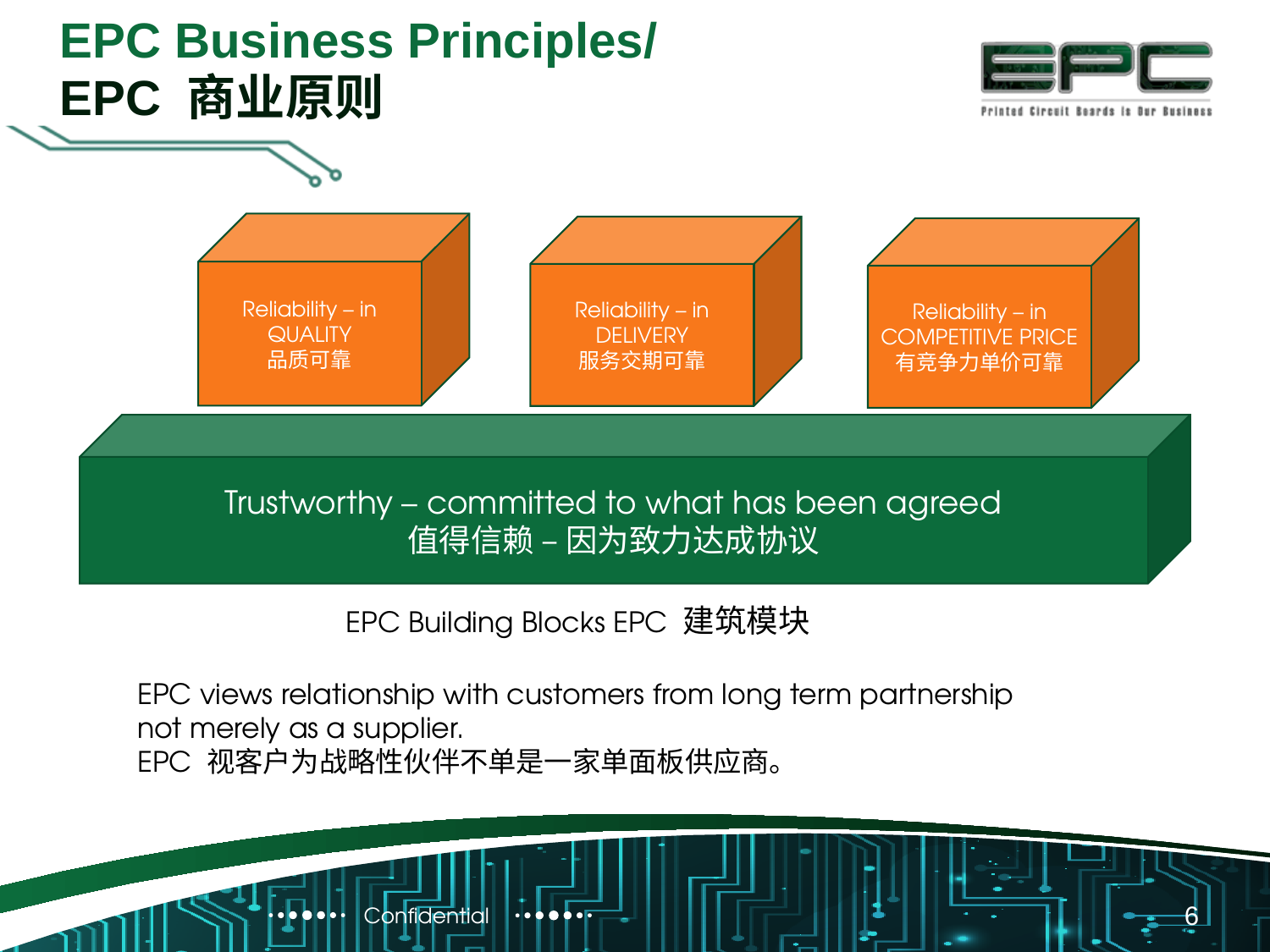

EPC Business Principles/
EPC 商业原则
Reliability – in QUALITY
品质可靠
Reliability – in DELIVERY
服务交期可靠
Reliability – in COMPETITIVE PRICE
有竞争力单价可靠
Trustworthy – committed to what has been agreed
值得信赖 – 因为致力达成协议
EPC Building Blocks EPC 建筑模块

EPC views relationship with customers from long term partnership
not merely as a supplier.
EPC 视客户为战略性伙伴不单是一家单面板供应商。